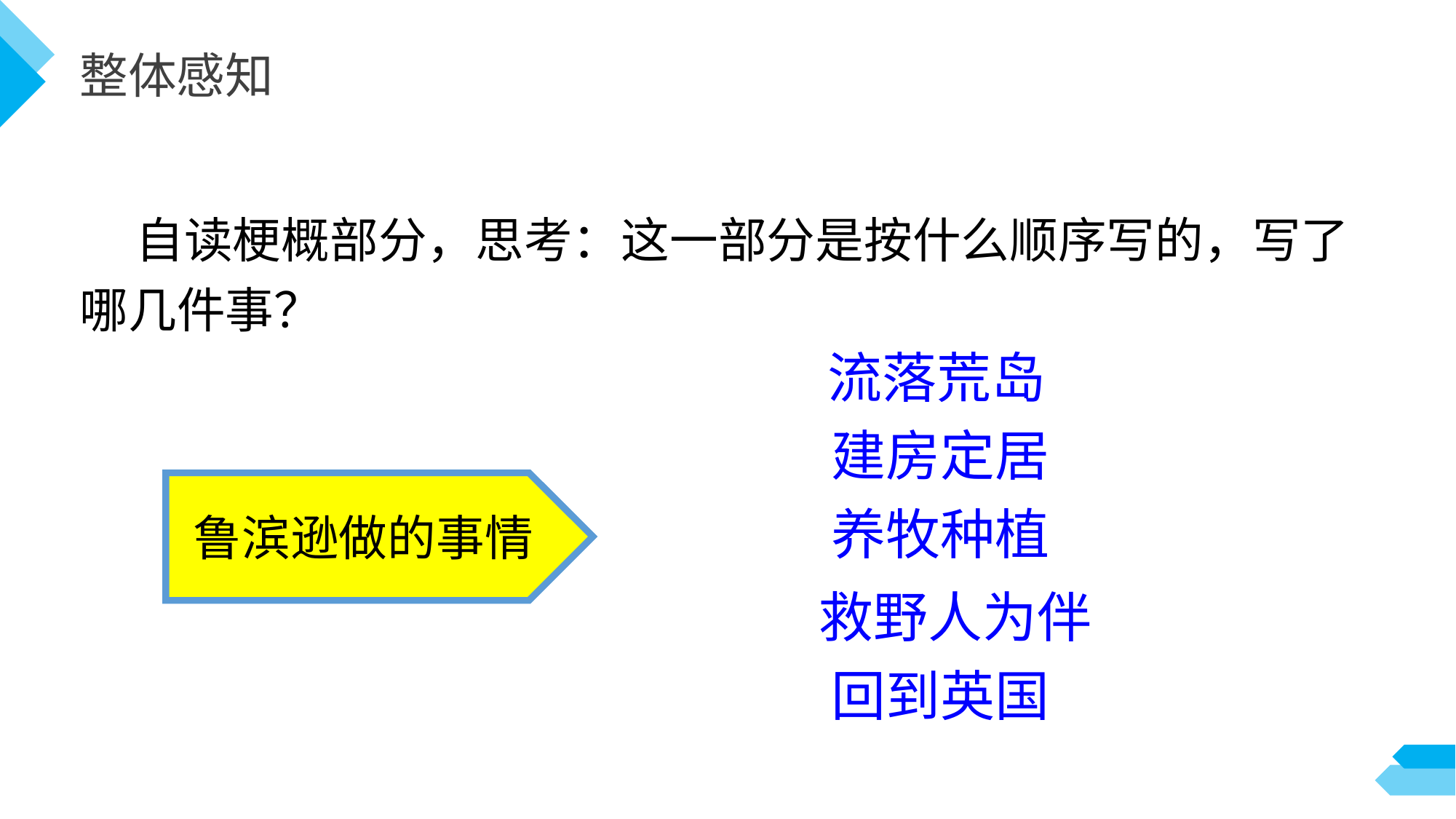

整体感知
    自读梗概部分，思考：这一部分是按什么顺序写的，写了哪几件事？
流落荒岛
建房定居
养牧种植
救野人为伴
回到英国
鲁滨逊做的事情